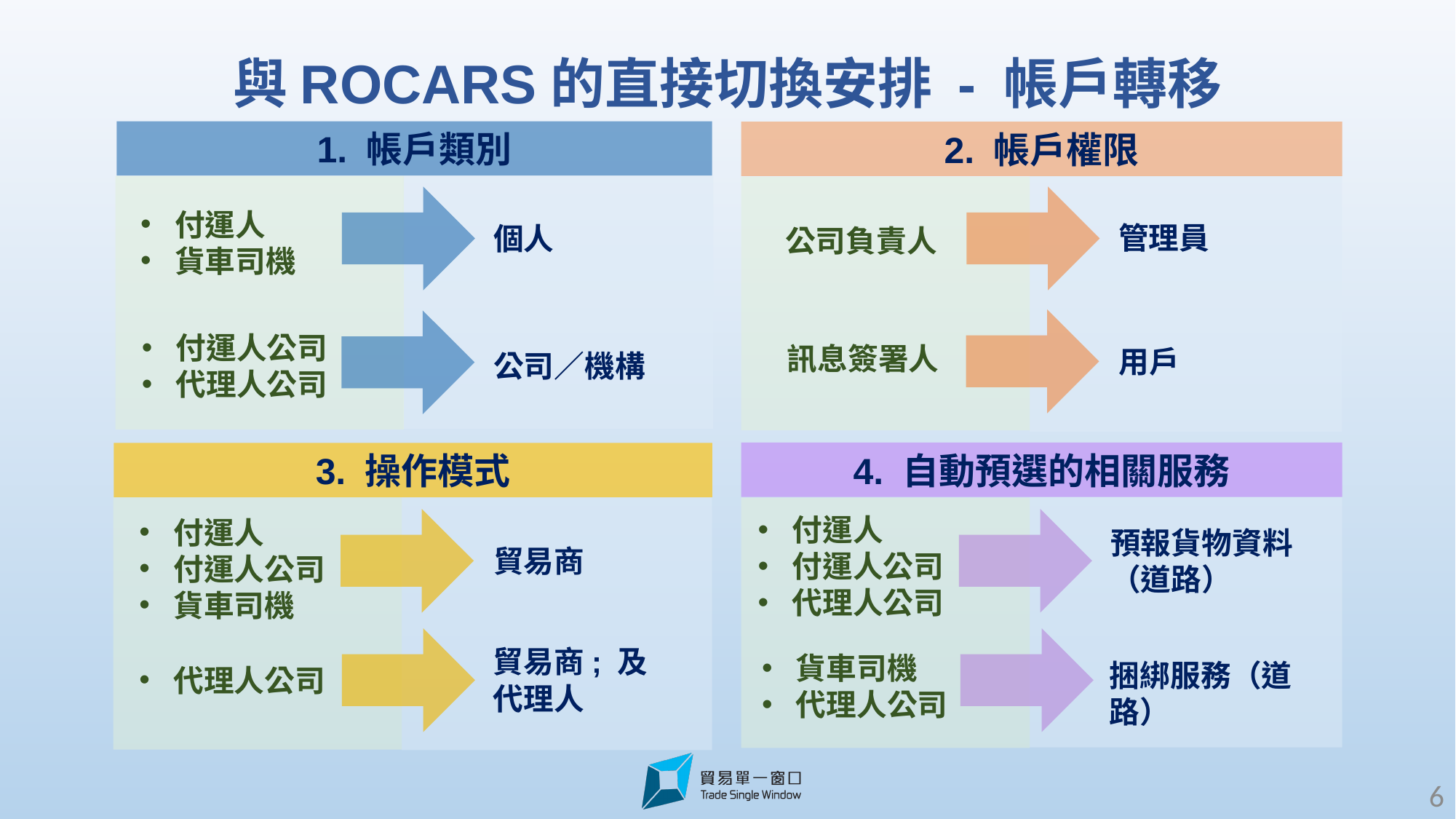

# 與ROCARS的直接切換安排 - 帳戶轉移
1. 帳戶類別
2. 帳戶權限

付運人
貨車司機
管理員
個人
公司負責人

付運人公司
代理人公司
訊息簽署人
用戶
公司／機構
4. 自動預選的相關服務
3. 操作模式

付運人
付運人公司
代理人公司

付運人
付運人公司
貨車司機

預報貨物資料（道路）
貿易商

貿易商; 及
代理人
貨車司機
代理人公司

捆綁服務（道路）

代理人公司
6